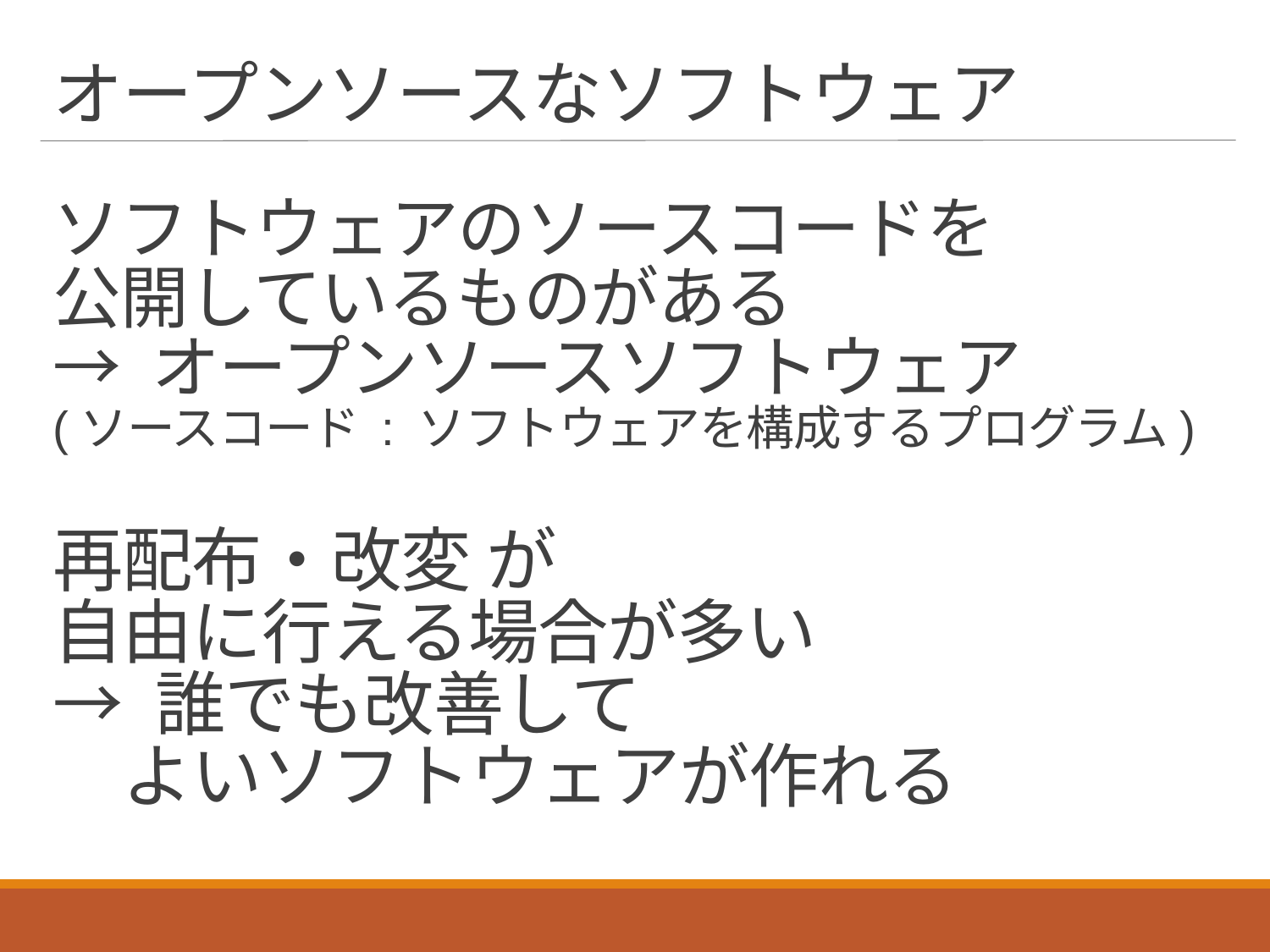

# オープンソースなソフトウェア
ソフトウェアのソースコードを
公開しているものがある
→ オープンソースソフトウェア
(ソースコード : ソフトウェアを構成するプログラム)
再配布・改変 が
自由に行える場合が多い
→ 誰でも改善して
　よいソフトウェアが作れる